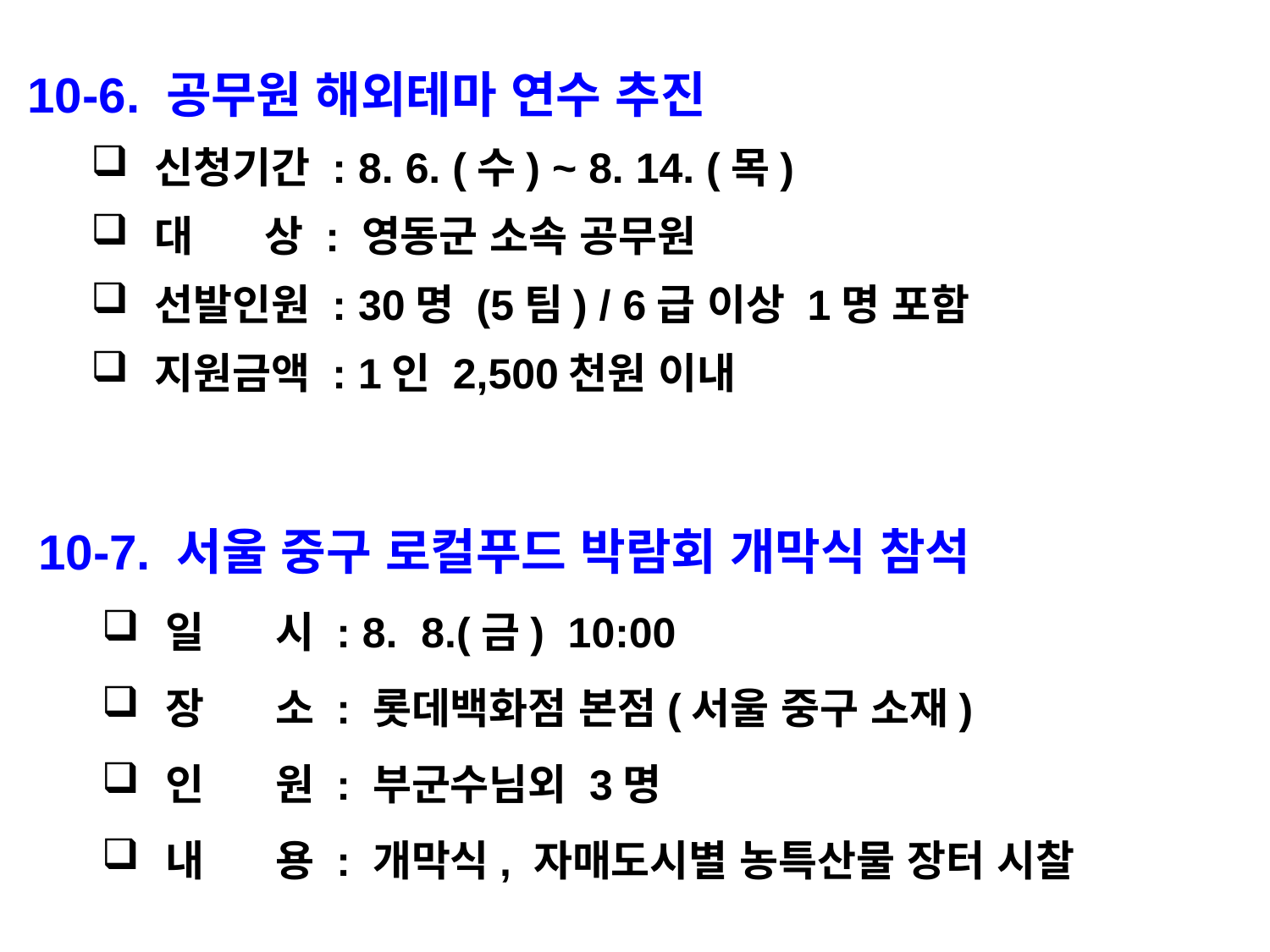

10-6. 공무원 해외테마 연수 추진
신청기간 : 8. 6. (수) ~ 8. 14. (목)
대      상 : 영동군 소속 공무원
선발인원 : 30명 (5팀) / 6급 이상 1명 포함
지원금액 : 1인 2,500천원 이내
10-7. 서울 중구 로컬푸드 박람회 개막식 참석
일      시 : 8.  8.(금)  10:00
장      소 : 롯데백화점 본점(서울 중구 소재)
인      원 : 부군수님외 3명
내      용 : 개막식, 자매도시별 농특산물 장터 시찰